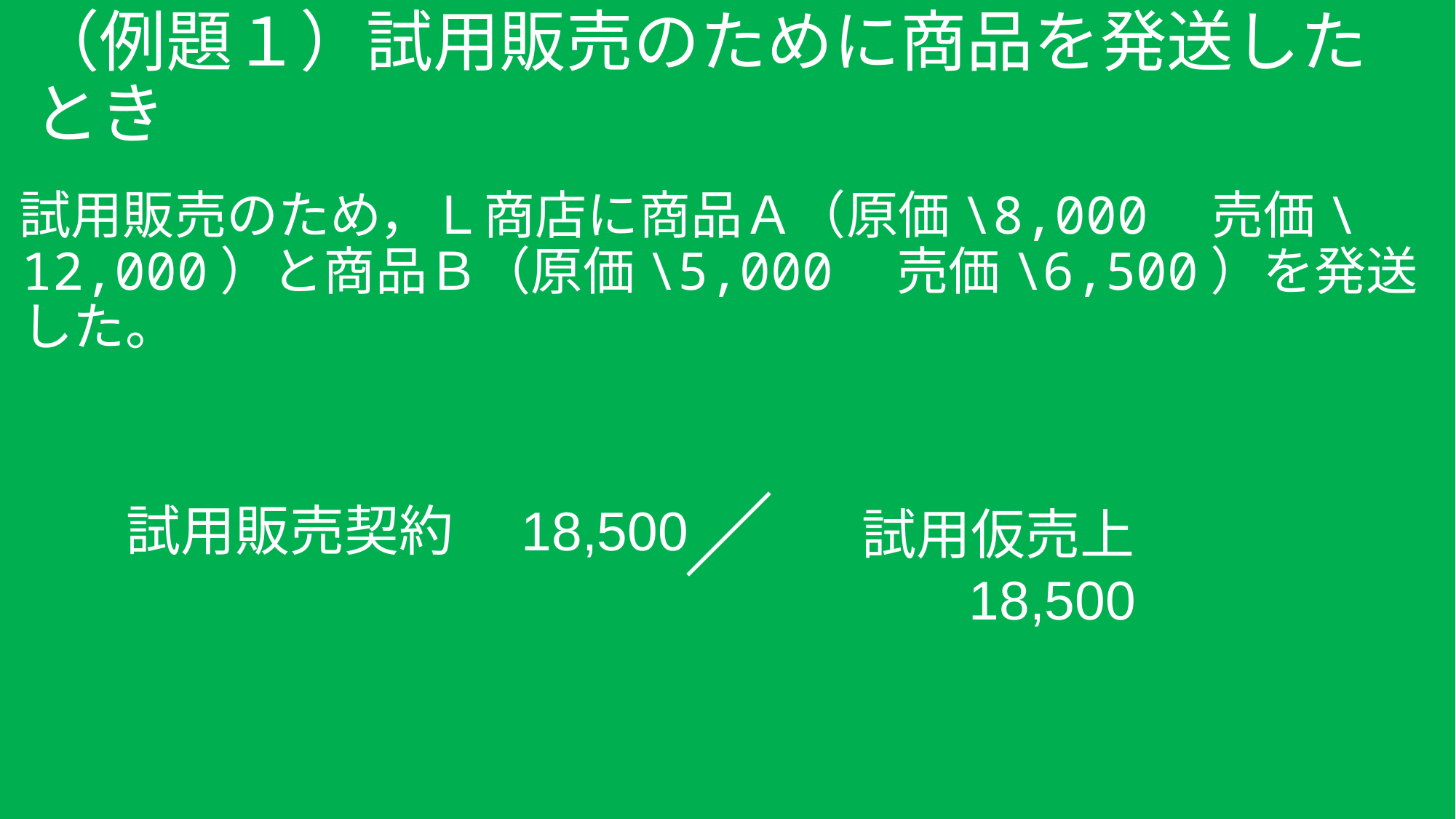

# （例題１）試用販売のために商品を発送したとき
 試用販売のため，Ｌ商店に商品Ａ（原価\8,000　売価\12,000）と商品Ｂ（原価\5,000　売価\6,500）を発送した。
／
試用販売契約　18,500
試用仮売上　18,500